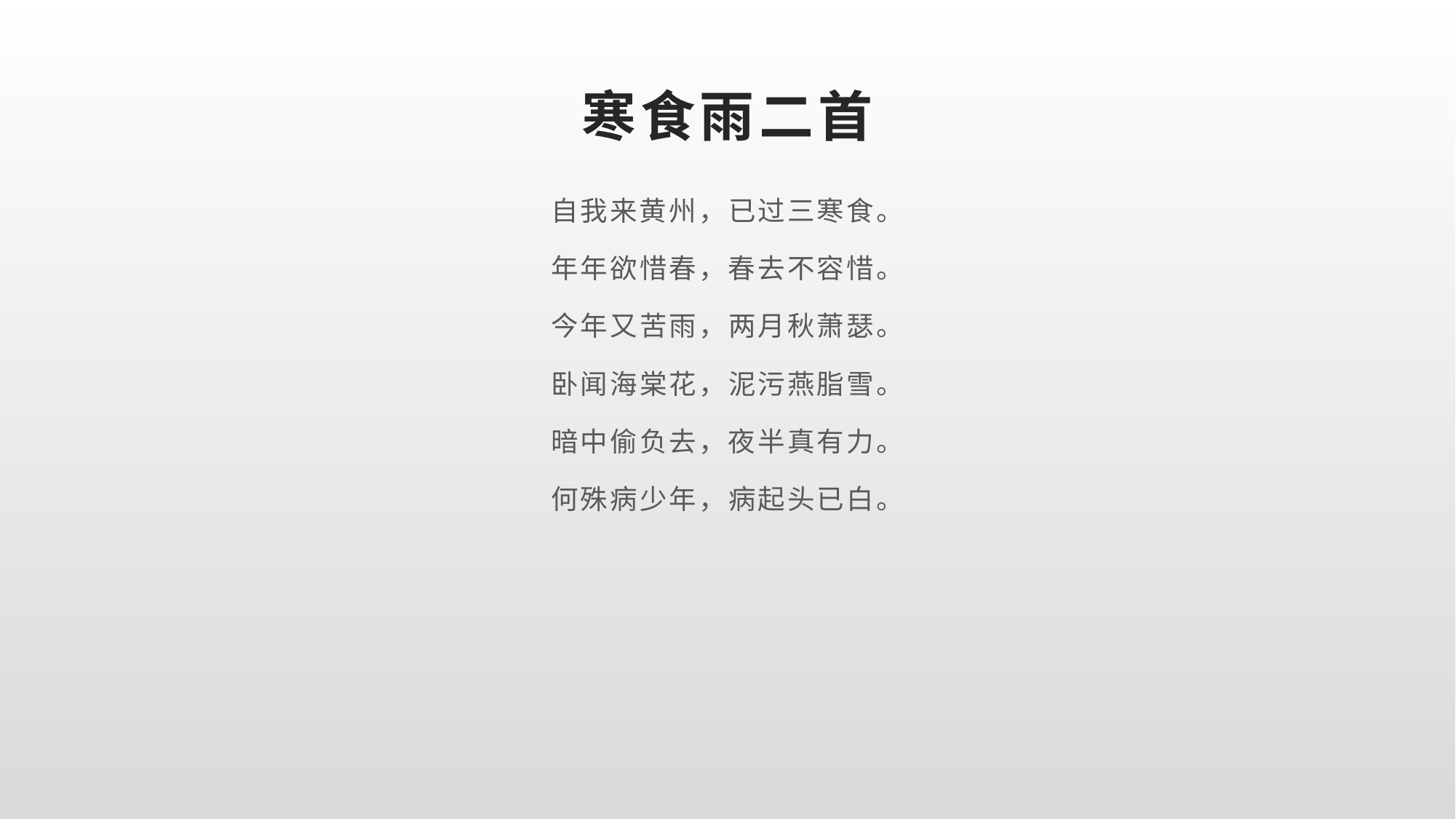

# 寒食雨二首
自我来黄州，已过三寒食。
年年欲惜春，春去不容惜。
今年又苦雨，两月秋萧瑟。
卧闻海棠花，泥污燕脂雪。
暗中偷负去，夜半真有力。
何殊病少年，病起头已白。